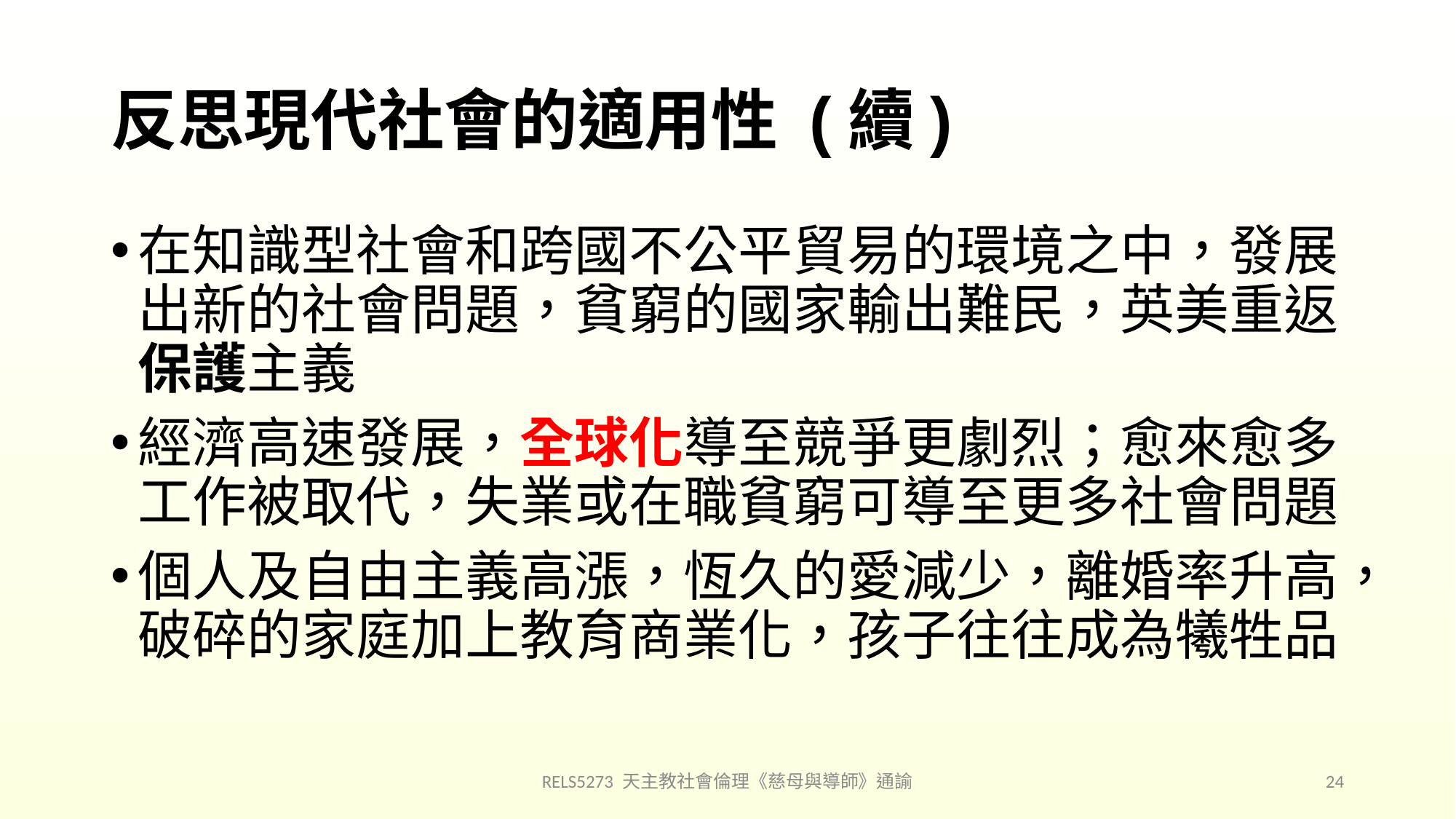

# 反思現代社會的適用性 (續)
在知識型社會和跨國不公平貿易的環境之中，發展出新的社會問題，貧窮的國家輸出難民，英美重返保護主義
經濟高速發展，全球化導至競爭更劇烈；愈來愈多工作被取代，失業或在職貧窮可導至更多社會問題
個人及自由主義高漲，恆久的愛減少，離婚率升高，破碎的家庭加上教育商業化，孩子往往成為犧牲品
RELS5273 天主教社會倫理《慈母與導師》通諭
24